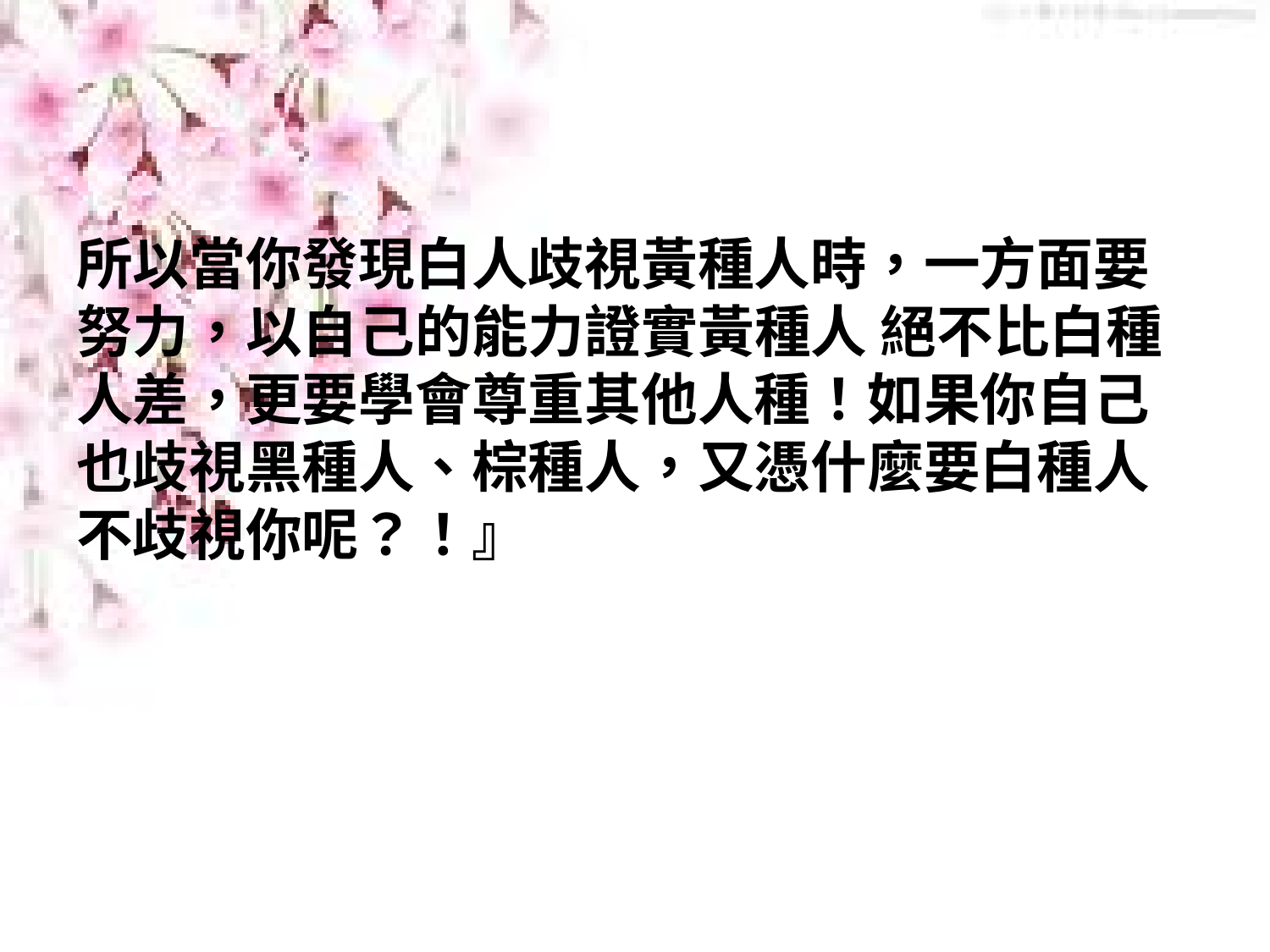

#
所以當你發現白人歧視黃種人時，一方面要努力，以自己的能力證實黃種人 絕不比白種人差，更要學會尊重其他人種！如果你自己也歧視黑種人、棕種人，又憑什麼要白種人不歧視你呢？！』